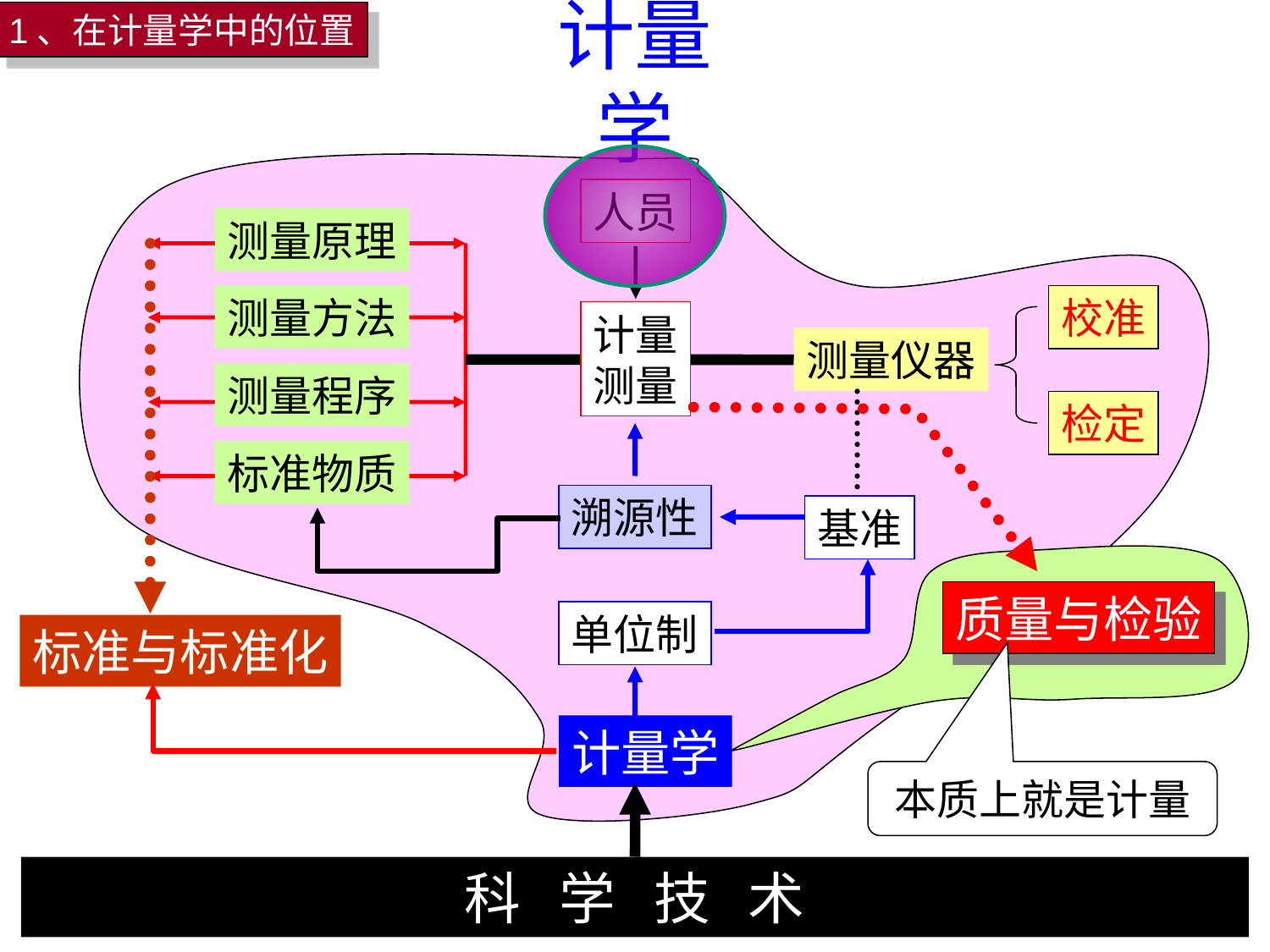

1、在计量学中的位置
# 计量学

人员
测量原理

测量方法
校准
计量
测量

测量仪器

测量程序

检定

标准物质

溯源性
基准

单位制

计量学

质量与检验
标准与标准化

本质上就是计量

科   学   技   术